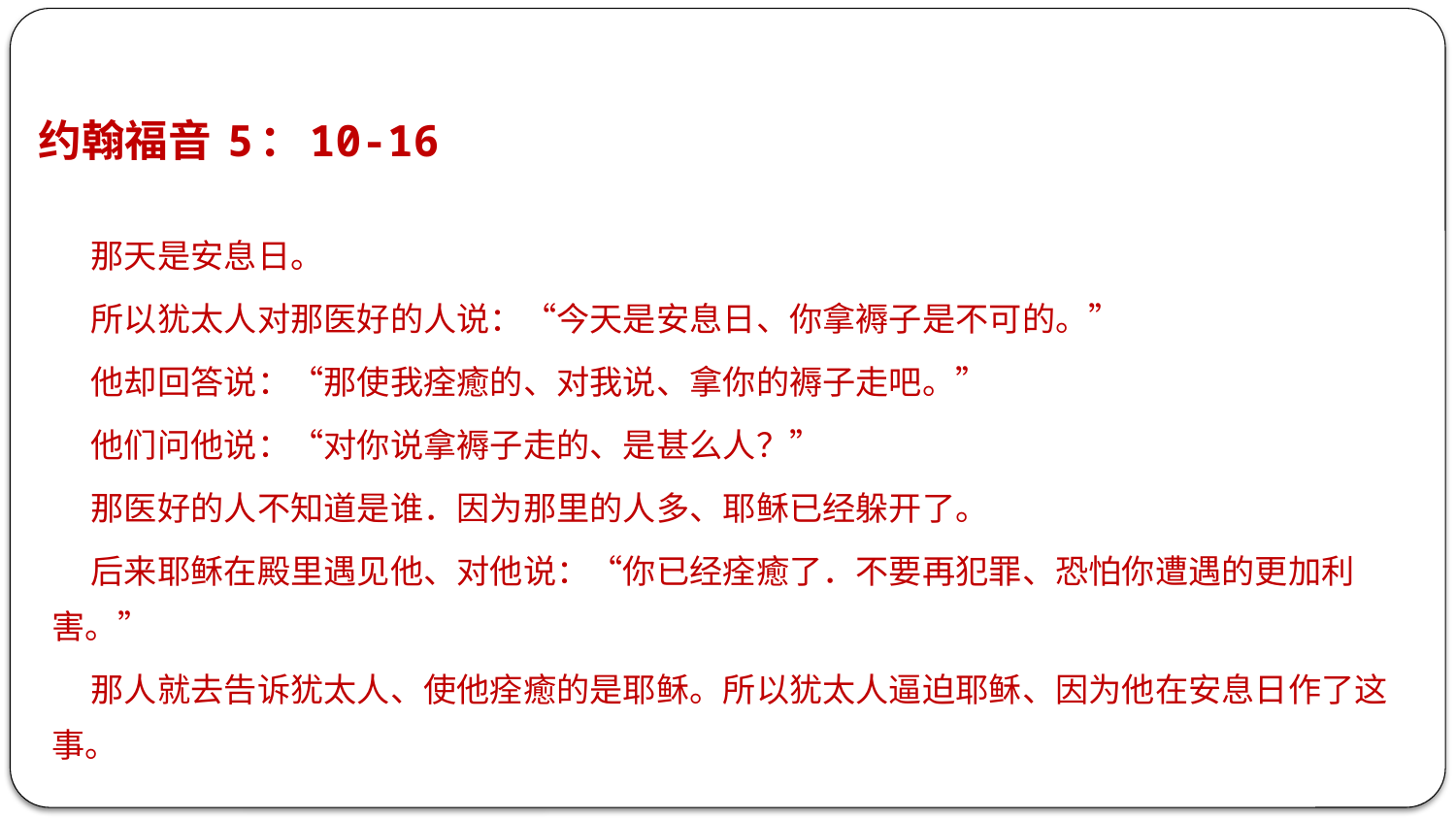

约翰福音 5：10-16

那天是安息日。
所以犹太人对那医好的人说：“今天是安息日、你拿褥子是不可的。”
他却回答说：“那使我痊癒的、对我说、拿你的褥子走吧。”
他们问他说：“对你说拿褥子走的、是甚么人？”
那医好的人不知道是谁．因为那里的人多、耶稣已经躲开了。
后来耶稣在殿里遇见他、对他说：“你已经痊癒了．不要再犯罪、恐怕你遭遇的更加利害。”
那人就去告诉犹太人、使他痊癒的是耶稣。所以犹太人逼迫耶稣、因为他在安息日作了这事。